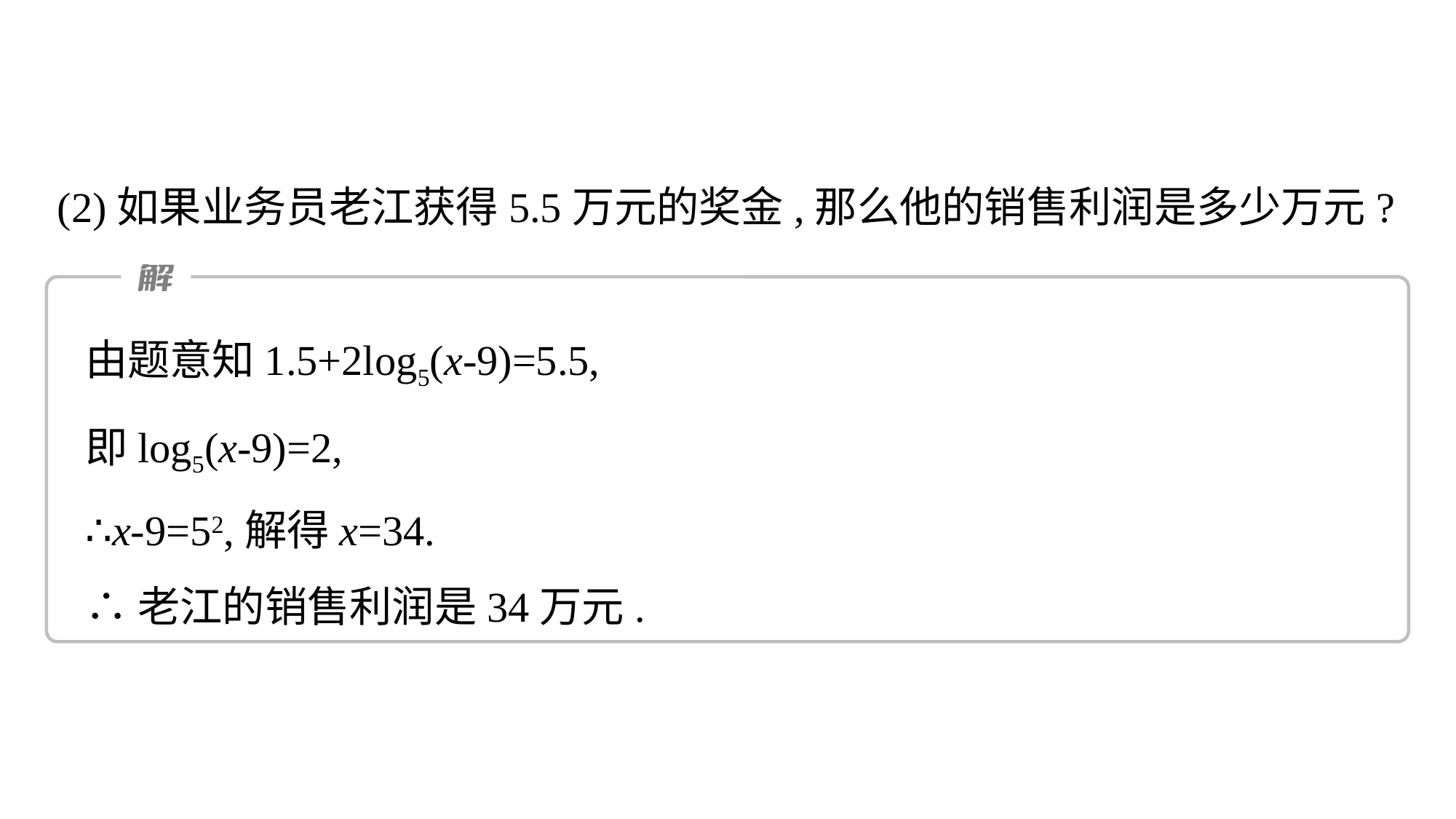

(2)如果业务员老江获得5.5万元的奖金,那么他的销售利润是多少万元?

由题意知1.5+2log5(x-9)=5.5,
即log5(x-9)=2,
∴x-9=52,解得x=34.
∴老江的销售利润是34万元.